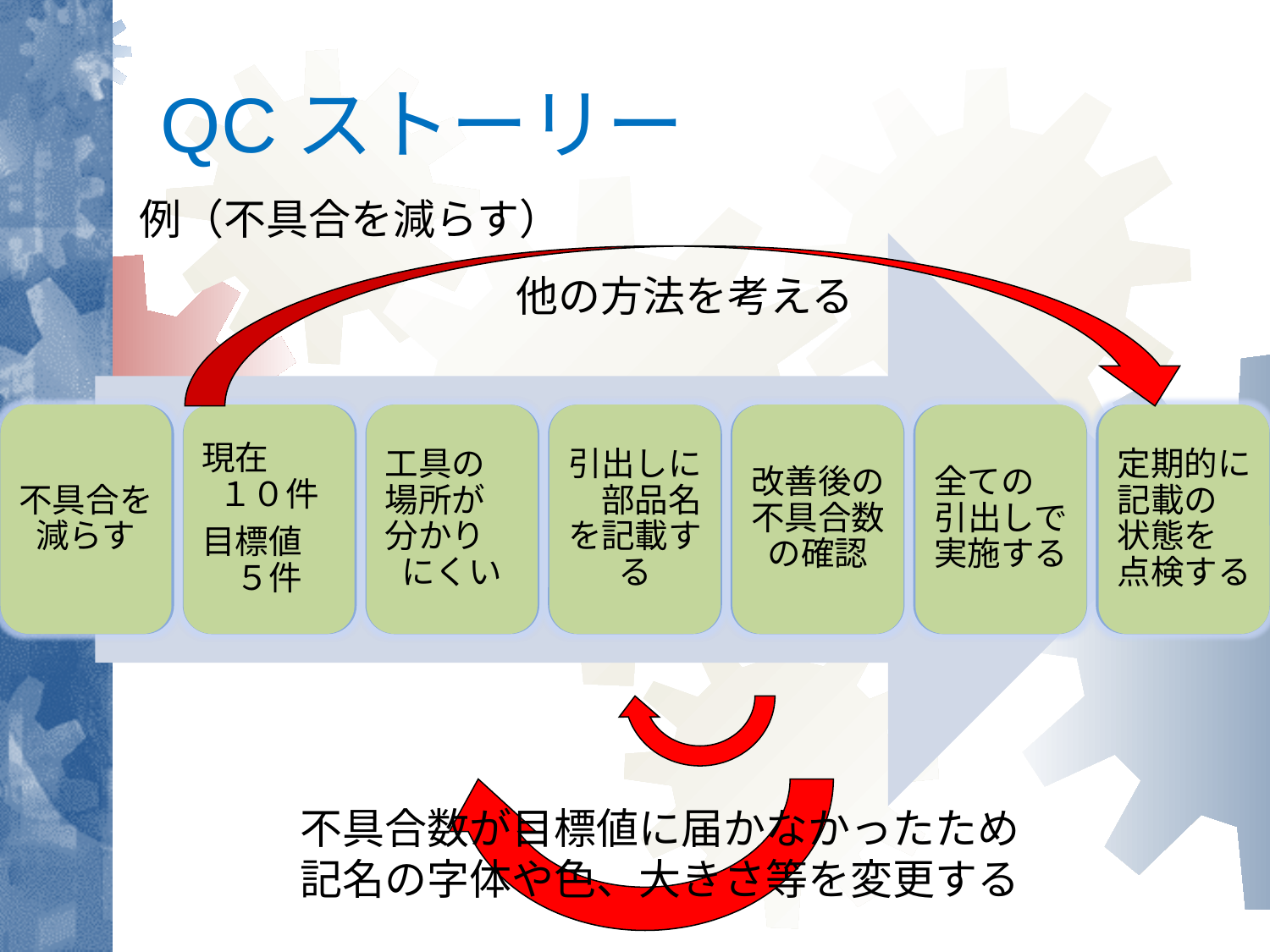

# QCストーリー
例（不具合を減らす）
不具合を減らす
現在　　１０件
目標値　５件
工具の　場所が　分かり　にくい
引出しに　部品名を記載する
改善後の不具合数の確認
全ての　引出しで実施する
定期的に記載の　状態を　点検する
テーマの選定
現状の把握と目標の設定
要因の解析
対策の検討と実施
効果の確認
標準化と定着
反省と今後の課題

他の方法を考える

不具合数が目標値に届かなかったため
記名の字体や色、大きさ等を変更する